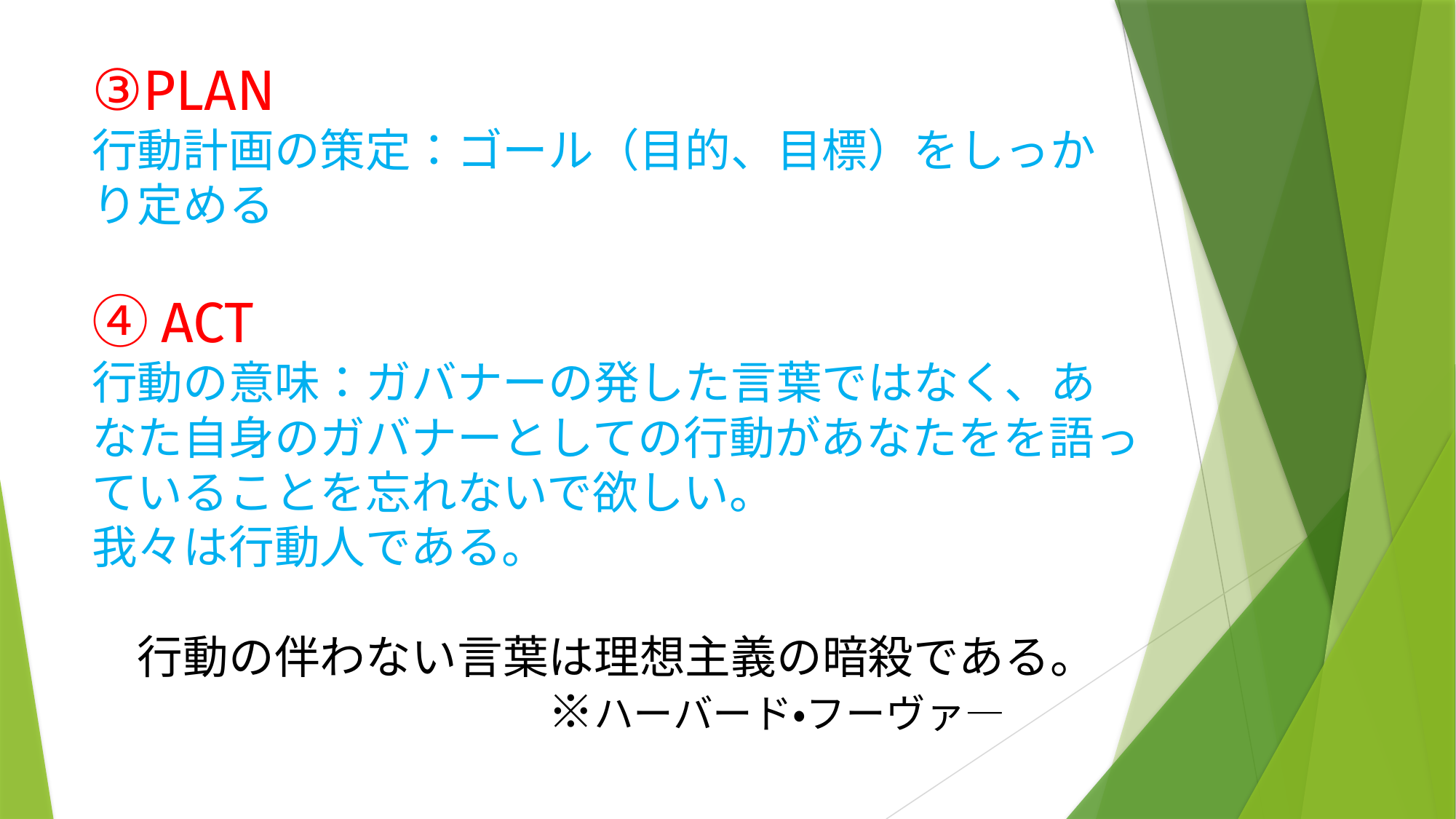

# ③PLAN 行動計画の策定：ゴール（目的、目標）をしっかり定める ④ACT 行動の意味：ガバナーの発した言葉ではなく、あなた自身のガバナーとしての行動があなたをを語っていることを忘れないで欲しい。 我々は行動人である。 　行動の伴わない言葉は理想主義の暗殺である。 　　　　　　　　　　※ハーバード・フーヴァ―